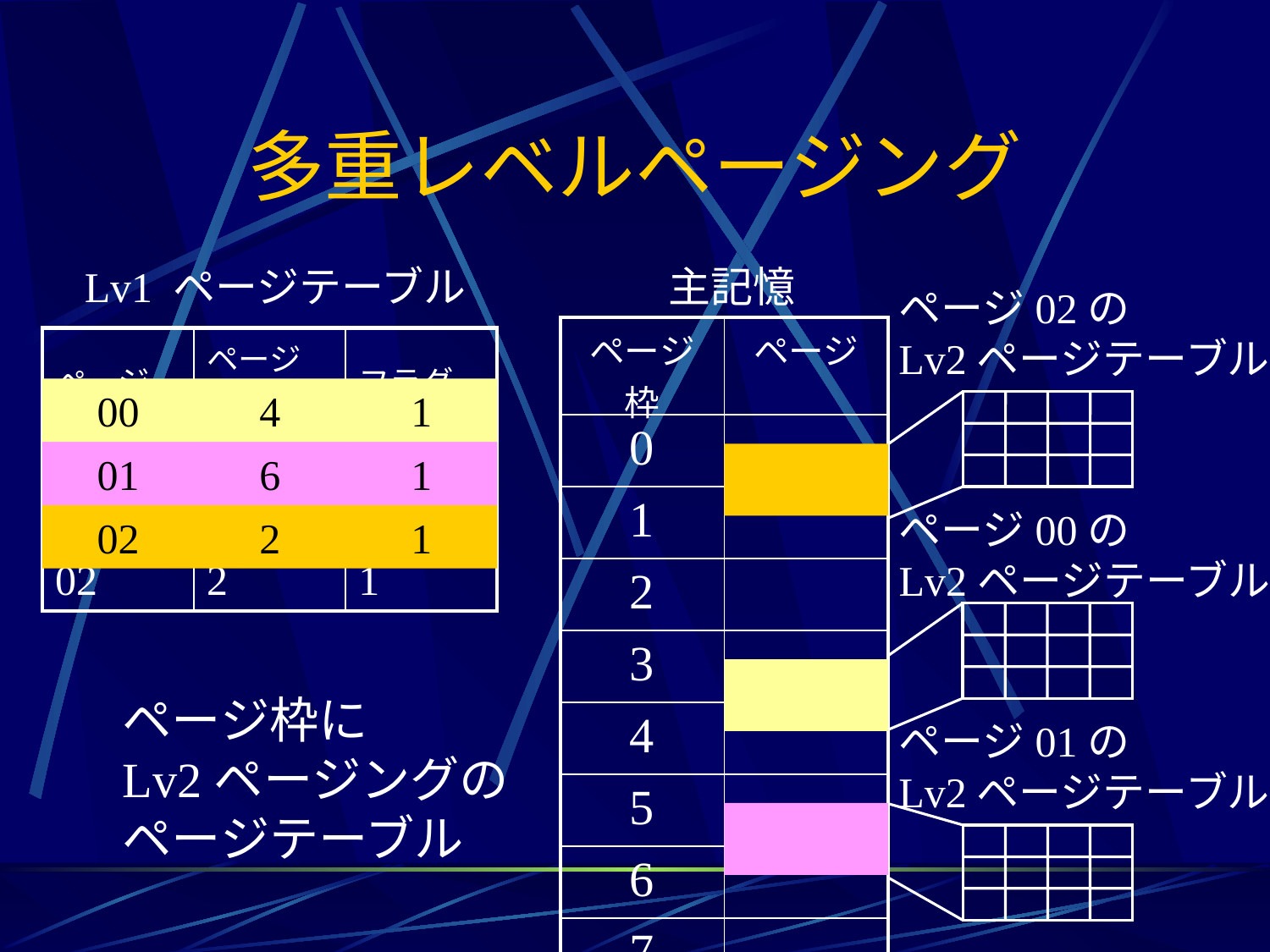

# 多重レベルページング
主記憶
Lv1 ページテーブル
ページ02の
Lv2ページテーブル

| ページ枠 | ページ |
| --- | --- |
| 0 |  |
| 1 |  |
| 2 |  |
| 3 |  |
| 4 |  |
| 5 |  |
| 6 |  |
| 7 |  |
| ページ | ページ枠 | フラグ |
| --- | --- | --- |
| 00 | 4 | 1 |
| 01 | 6 | 1 |
| 02 | 2 | 1 |
00
4
1
01
6
1
ページ00の
Lv2ページテーブル

02
2
1
ページ枠に
Lv2ページングの
ページテーブル
ページ01の
Lv2ページテーブル